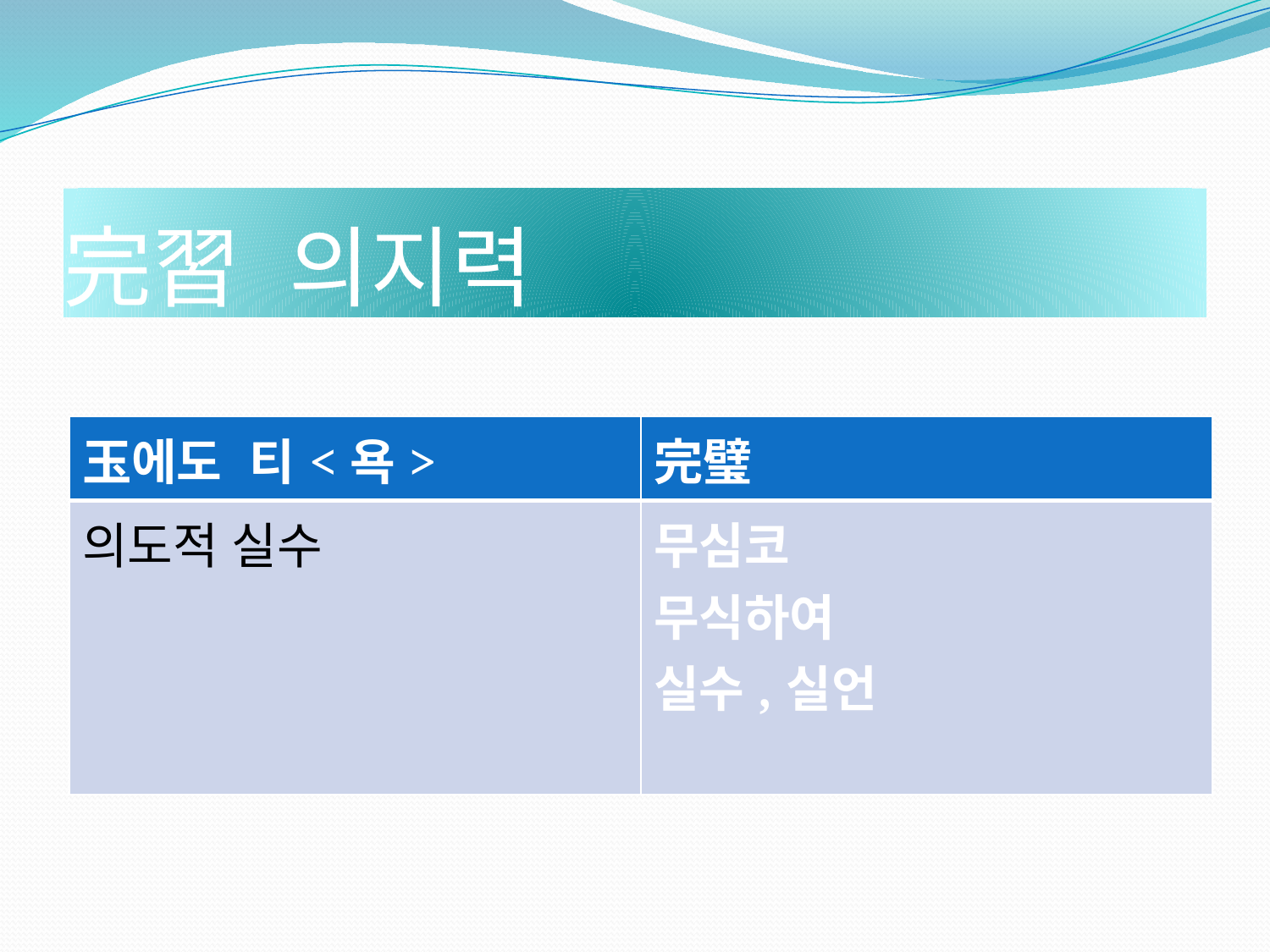

# 完習  의지력
| 玉에도 티<욕> | 完璧 |
| --- | --- |
| 의도적 실수 | 무심코 무식하여 실수,실언 |